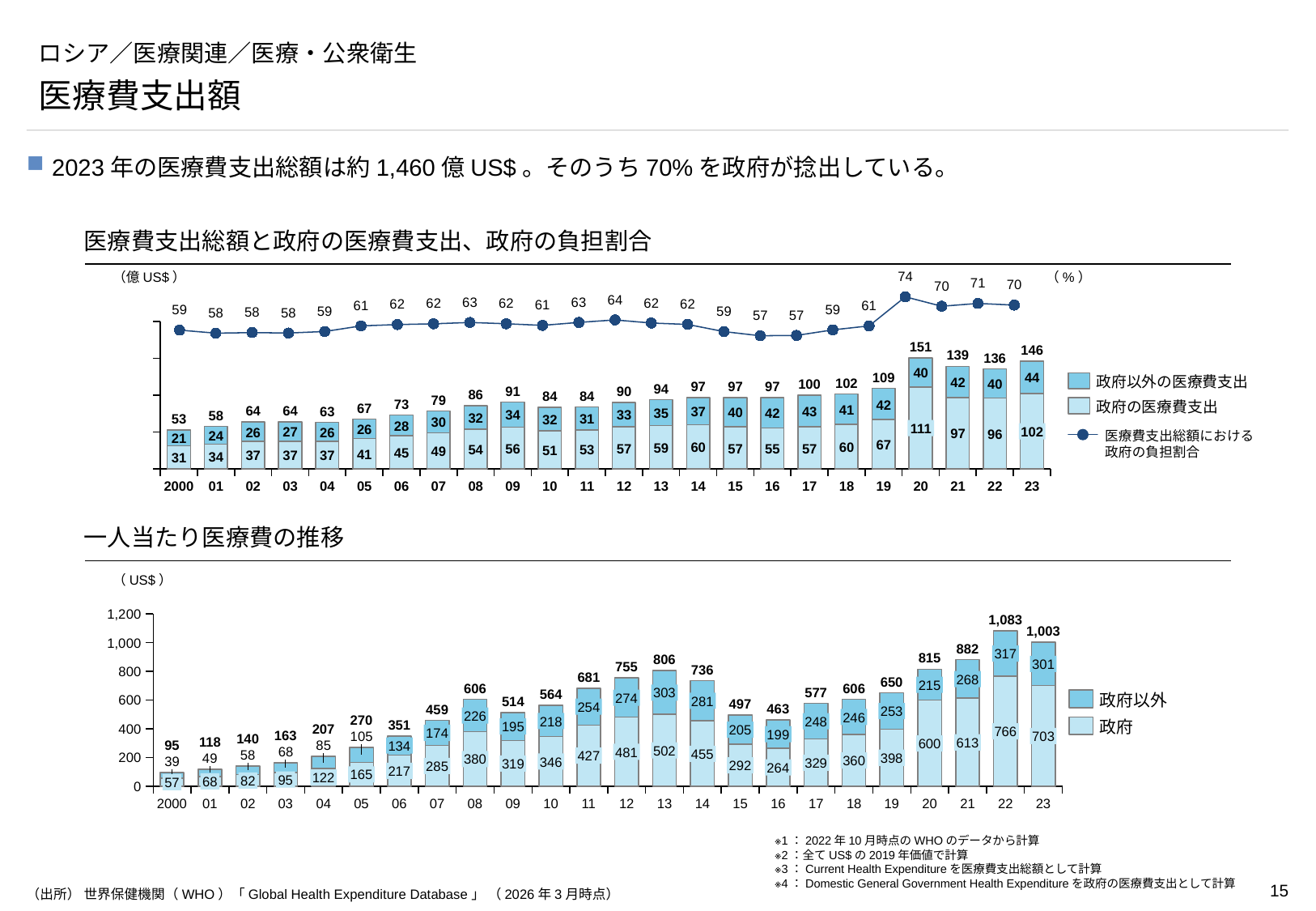

# ロシア／医療関連／医療・公衆衛生
医療費支出額
2023年の医療費支出総額は約1,460億US$。そのうち70%を政府が捻出している。
医療費支出総額と政府の医療費支出、政府の負担割合

### Chart

| Category |  |
|---|---|
（億US$）
（%）

### Chart

| Category |  |  |
|---|---|---|
151
146
139
136
40
109
44
政府以外の医療費支出

42
102
40
100
97
97
97
94
91
90
86
84
84
79
73
42
政府の医療費支出

67
41
64
64
63
37
43
40
35
42
34
33
58
32
53
31
32
30
28
111
26
102
27
26
26
97
96
医療費支出総額における
政府の負担割合
24

21
67
60
60
59
57
57
57
56
55
54
53
51
49
45
41
37
37
37
34
31
2000
01
02
03
04
05
06
07
08
09
10
11
12
13
14
15
16
17
18
19
20
21
22
23
一人当たり医療費の推移
（US$）

### Chart

| Category |  |  |
|---|---|---|
1,083
1,003
882
317
815
806
301
755
736
681
268
650
215
606
606
577
303
564
政府以外
274

281
514
497
254
463
459
253
226
246
270
218
248
351
政府

195
207
205
766
174
199
163
703
140
118
613
600
95
134
502
481
455
427
398
380
360
346
329
319
292
285
264
217
165
122
95
82
68
57
2000
01
02
03
04
05
06
07
08
09
10
11
12
13
14
15
16
17
18
19
20
21
22
23
※1：2022年10月時点のWHOのデータから計算
※2：全てUS$の2019年価値で計算
※3：Current Health Expenditureを医療費支出総額として計算
※4：Domestic General Government Health Expenditureを政府の医療費支出として計算
（出所） 世界保健機関（WHO）「Global Health Expenditure Database」 （2026年3月時点）